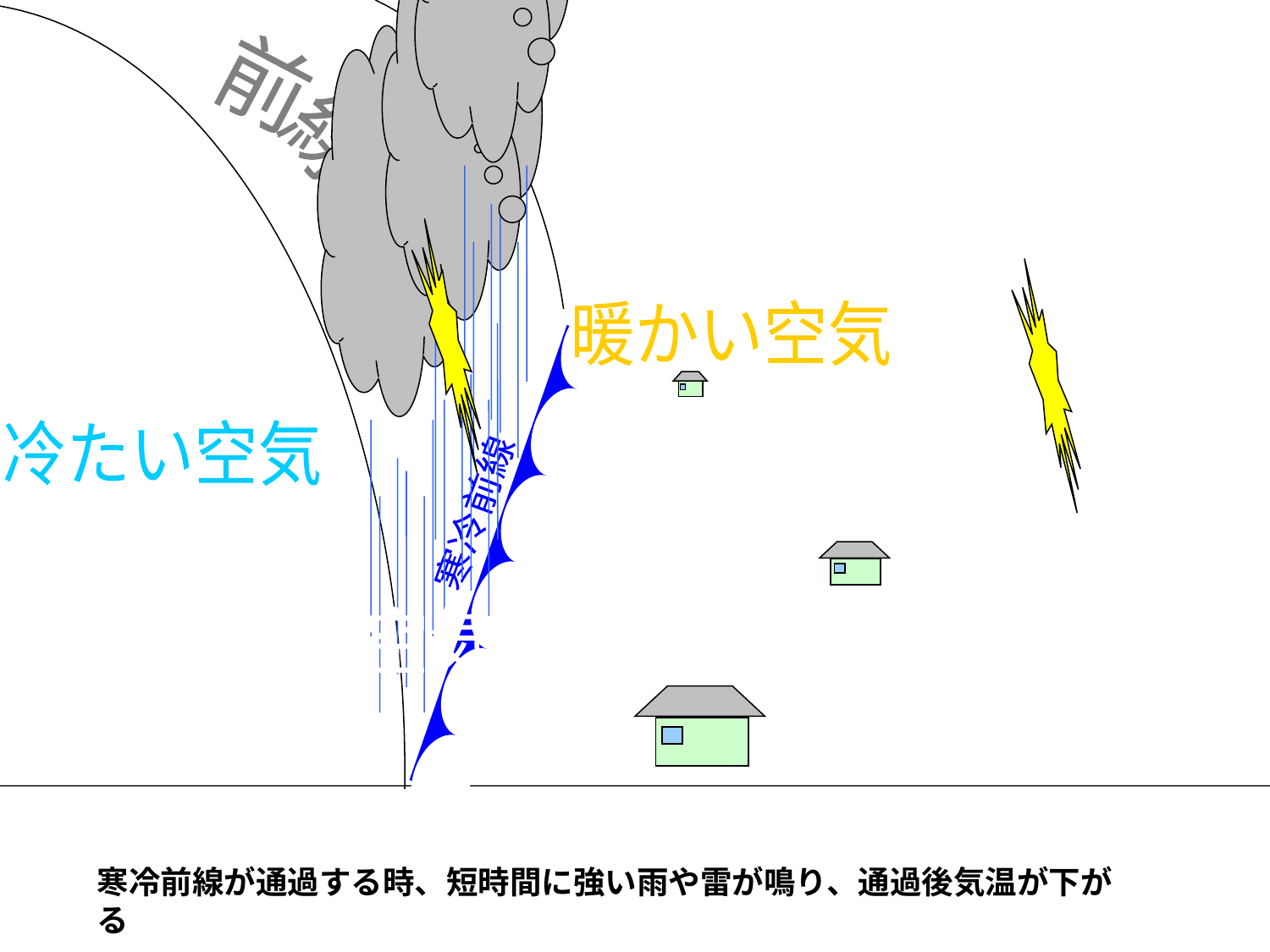

前線面
暖かい空気
冷たい空気
寒冷前線

冷たい空気が暖かい空気を押しあげ
積乱雲をつくる

冷たい空気が暖かい空気を押す

寒冷前線が通過する時、短時間に強い雨や雷が鳴り、通過後気温が下がる